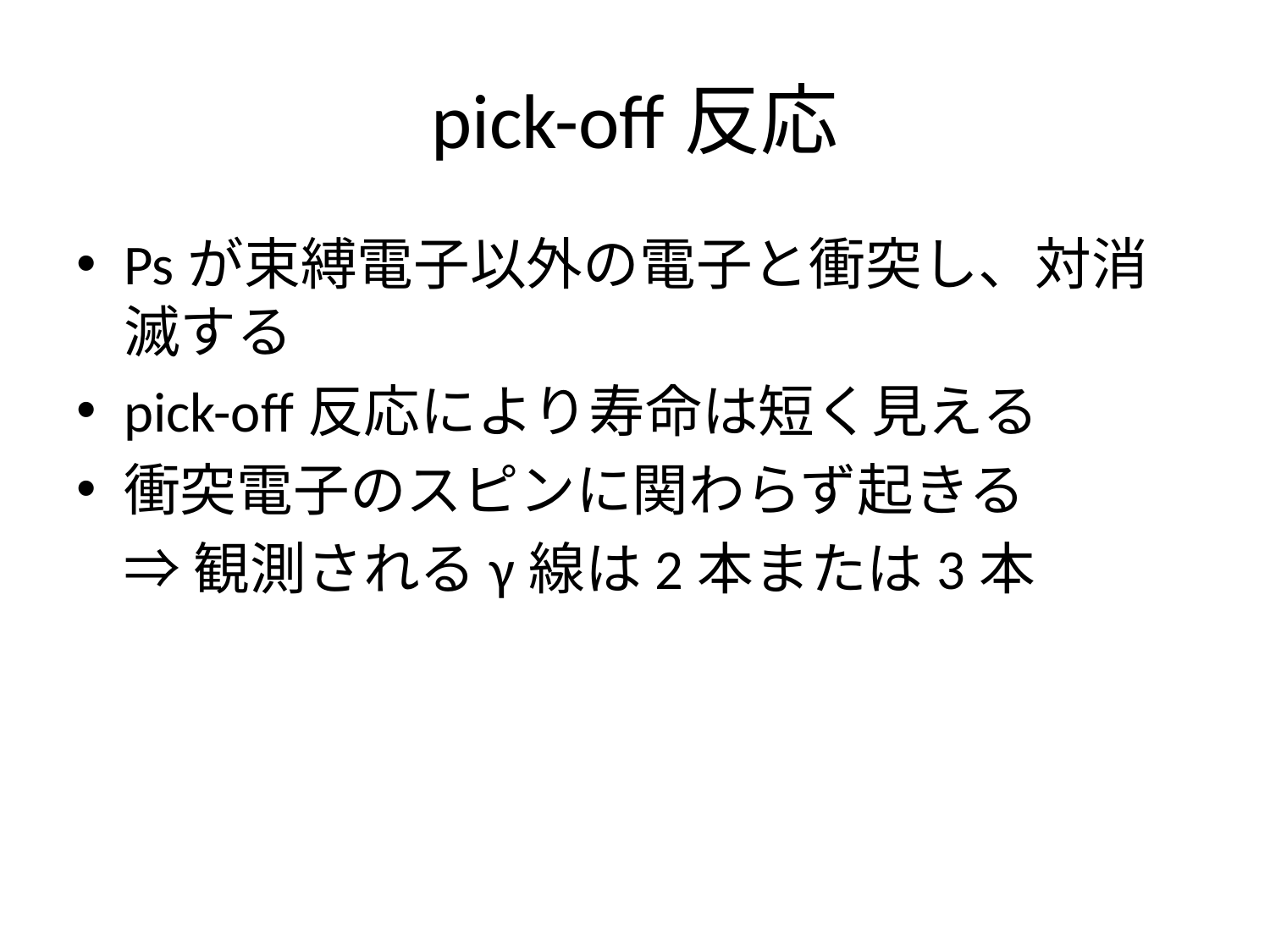

# pick-off反応
Psが束縛電子以外の電子と衝突し、対消滅する
pick-off反応により寿命は短く見える
衝突電子のスピンに関わらず起きる
	⇒観測されるγ線は2本または3本